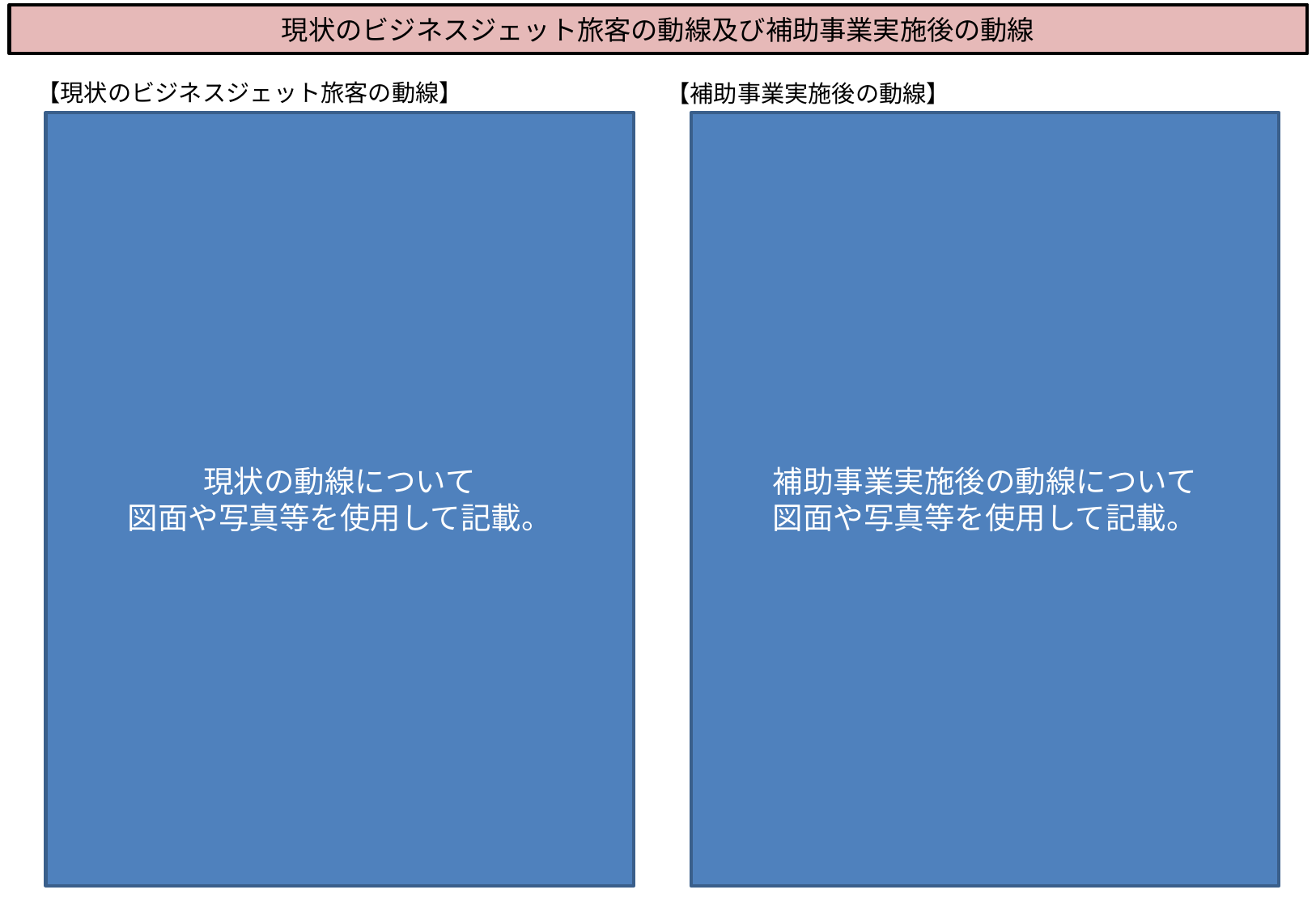

現状のビジネスジェット旅客の動線及び補助事業実施後の動線
【現状のビジネスジェット旅客の動線】
【補助事業実施後の動線】
現状の動線について
図面や写真等を使用して記載。
補助事業実施後の動線について
図面や写真等を使用して記載。